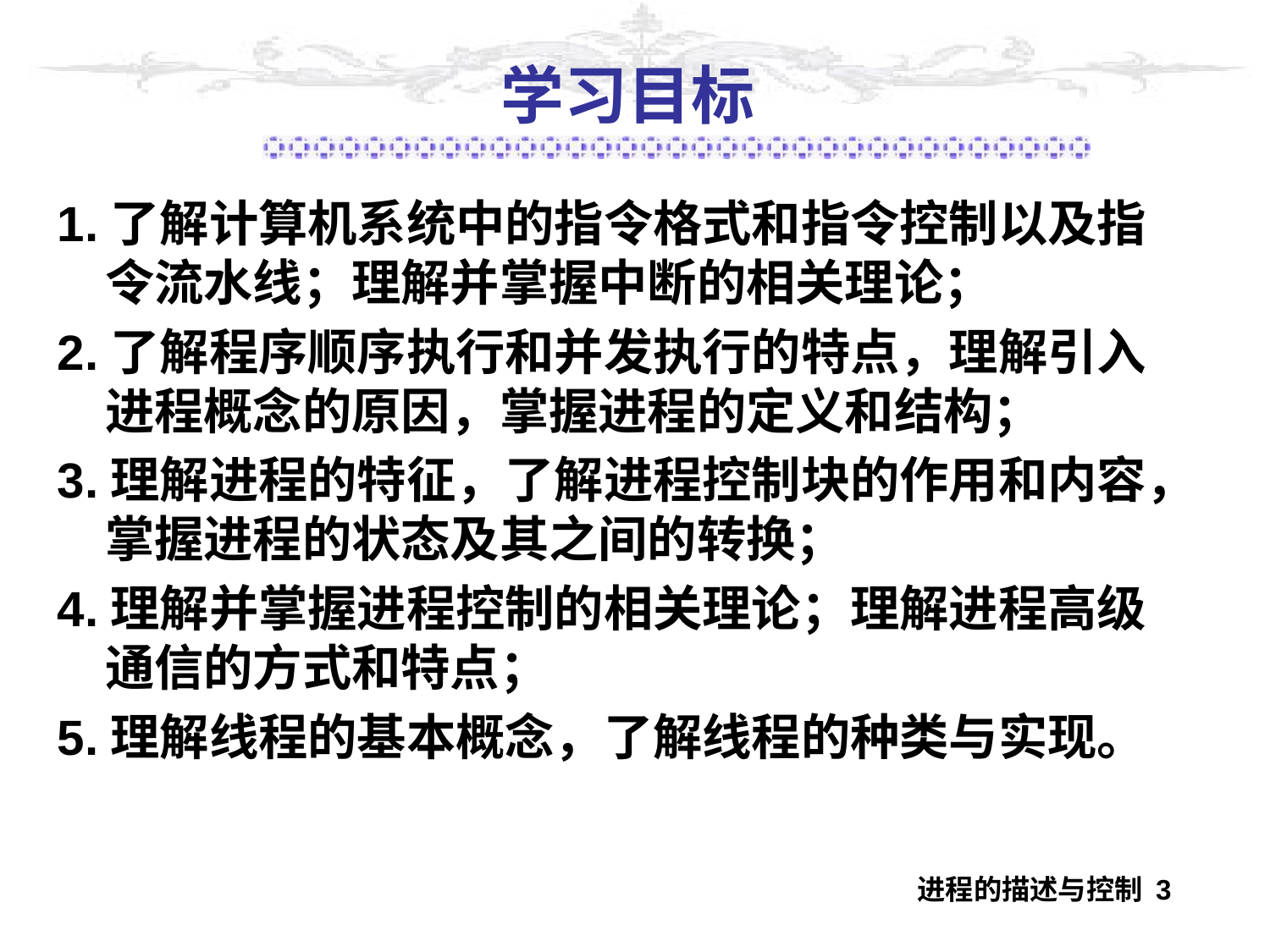

# 学习目标
1.了解计算机系统中的指令格式和指令控制以及指令流水线；理解并掌握中断的相关理论；
2.了解程序顺序执行和并发执行的特点，理解引入进程概念的原因，掌握进程的定义和结构；
3.理解进程的特征，了解进程控制块的作用和内容，掌握进程的状态及其之间的转换；
4.理解并掌握进程控制的相关理论；理解进程高级通信的方式和特点；
5.理解线程的基本概念，了解线程的种类与实现。